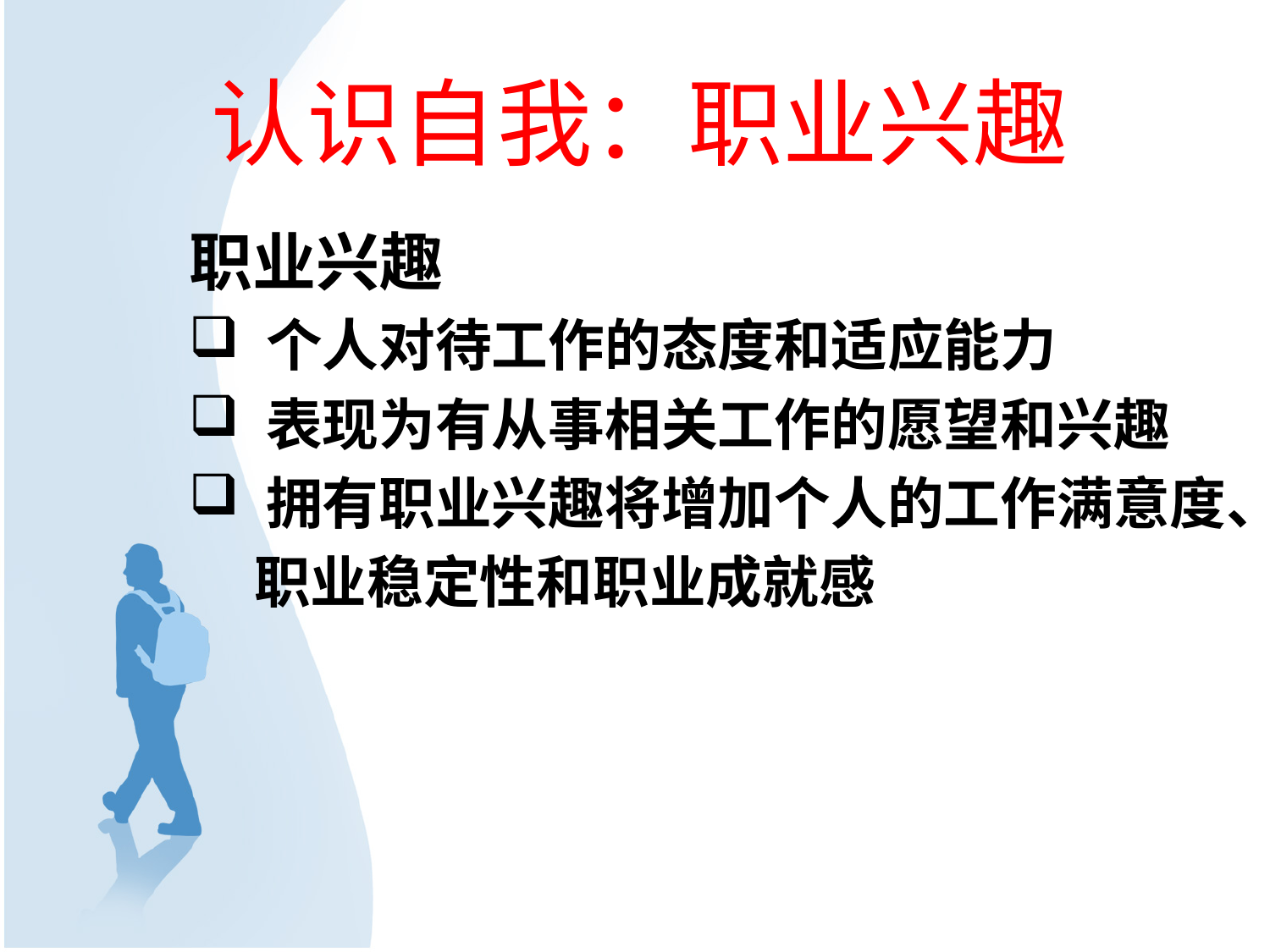

# 认识自我：职业兴趣
职业兴趣
 个人对待工作的态度和适应能力
 表现为有从事相关工作的愿望和兴趣
 拥有职业兴趣将增加个人的工作满意度、
    职业稳定性和职业成就感